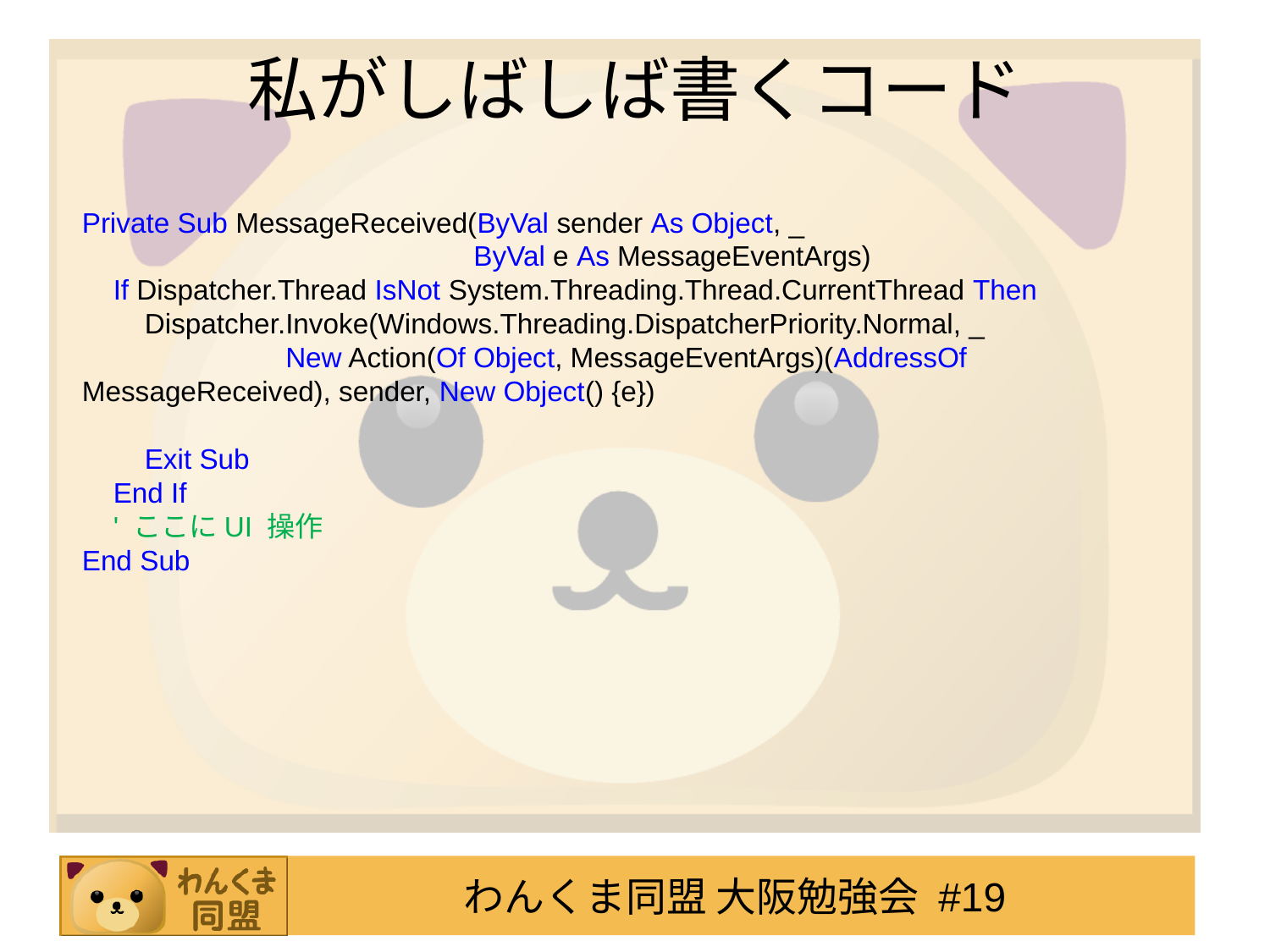

# 私がしばしば書くコード
Private Sub MessageReceived(ByVal sender As Object, _
                                                  ByVal e As MessageEventArgs)
    If Dispatcher.Thread IsNot System.Threading.Thread.CurrentThread Then
        Dispatcher.Invoke(Windows.Threading.DispatcherPriority.Normal, _
                          New Action(Of Object, MessageEventArgs)(AddressOf MessageReceived), sender, New Object() {e})

        Exit Sub
    End If
    ' ここにUI 操作
End Sub